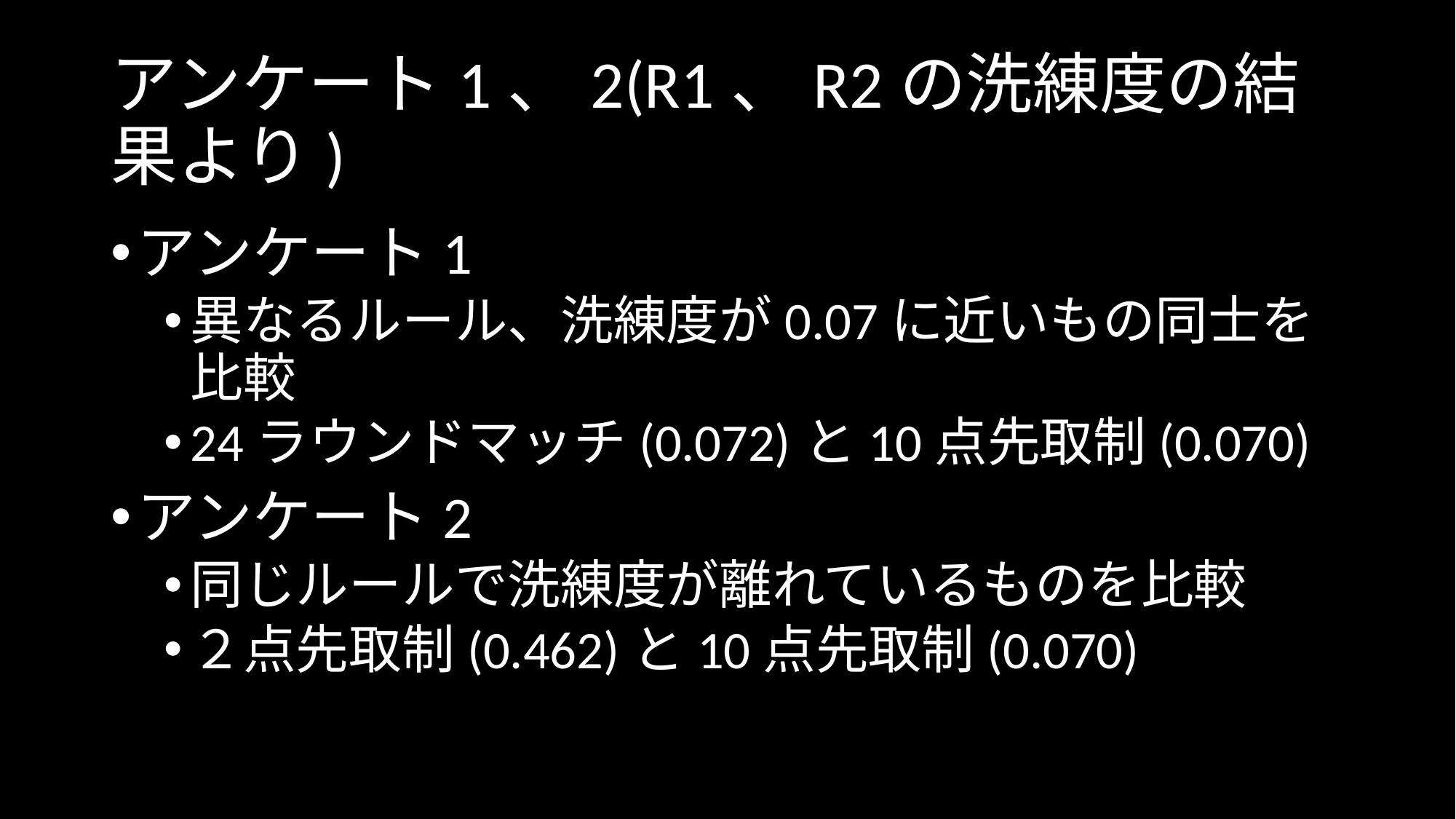

# アンケート1、2(R1、R2の洗練度の結果より)
アンケート1
異なるルール、洗練度が0.07に近いもの同士を比較
24ラウンドマッチ(0.072)と10点先取制(0.070)
アンケート2
同じルールで洗練度が離れているものを比較
２点先取制(0.462)と10点先取制(0.070)